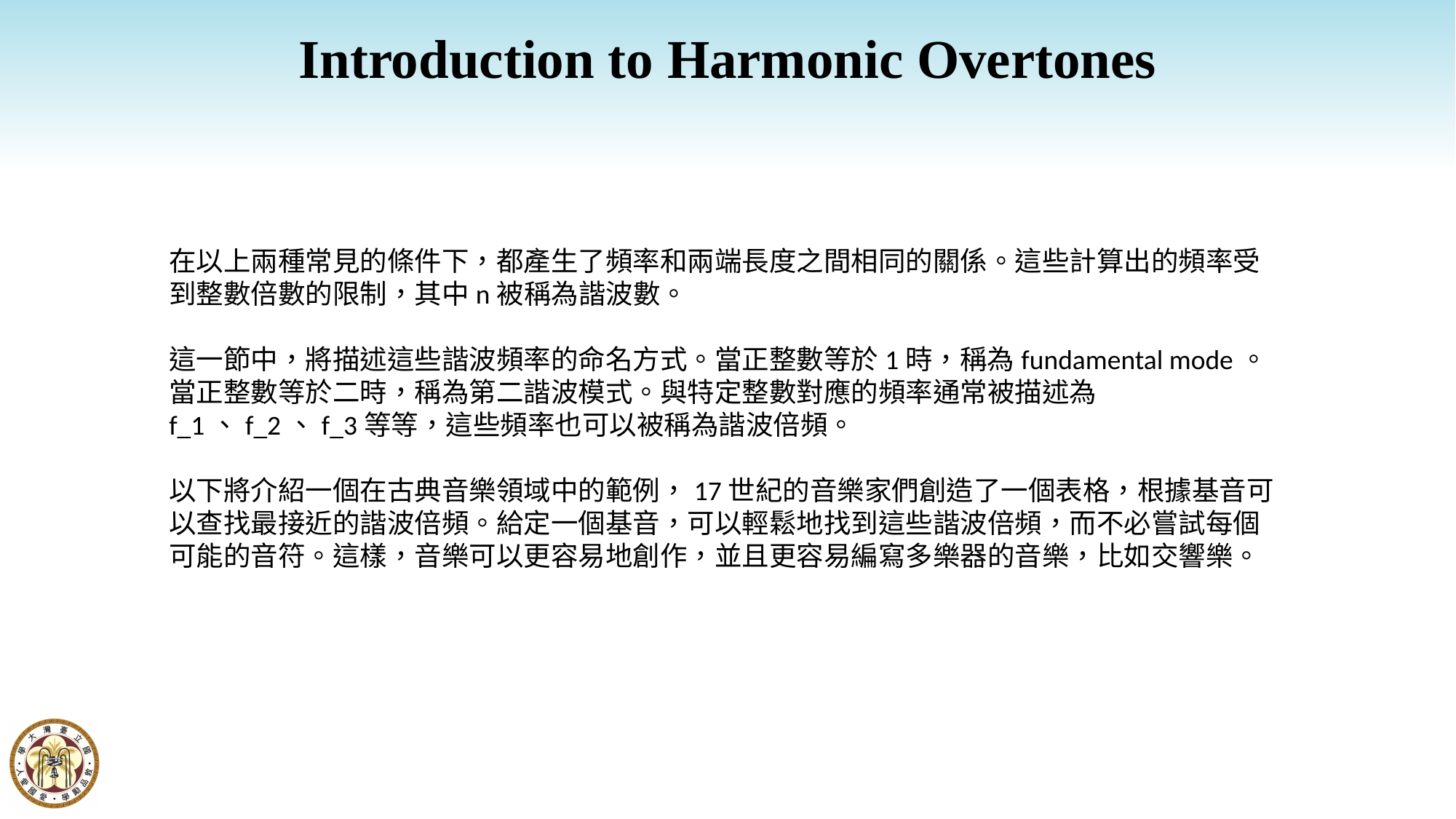

Introduction to Harmonic Overtones
在以上兩種常見的條件下，都產生了頻率和兩端長度之間相同的關係。這些計算出的頻率受到整數倍數的限制，其中n被稱為諧波數。

這一節中，將描述這些諧波頻率的命名方式。當正整數等於1時，稱為fundamental mode。當正整數等於二時，稱為第二諧波模式。與特定整數對應的頻率通常被描述為f_1、f_2、f_3等等，這些頻率也可以被稱為諧波倍頻。

以下將介紹一個在古典音樂領域中的範例，17世紀的音樂家們創造了一個表格，根據基音可以查找最接近的諧波倍頻。給定一個基音，可以輕鬆地找到這些諧波倍頻，而不必嘗試每個可能的音符。這樣，音樂可以更容易地創作，並且更容易編寫多樂器的音樂，比如交響樂。